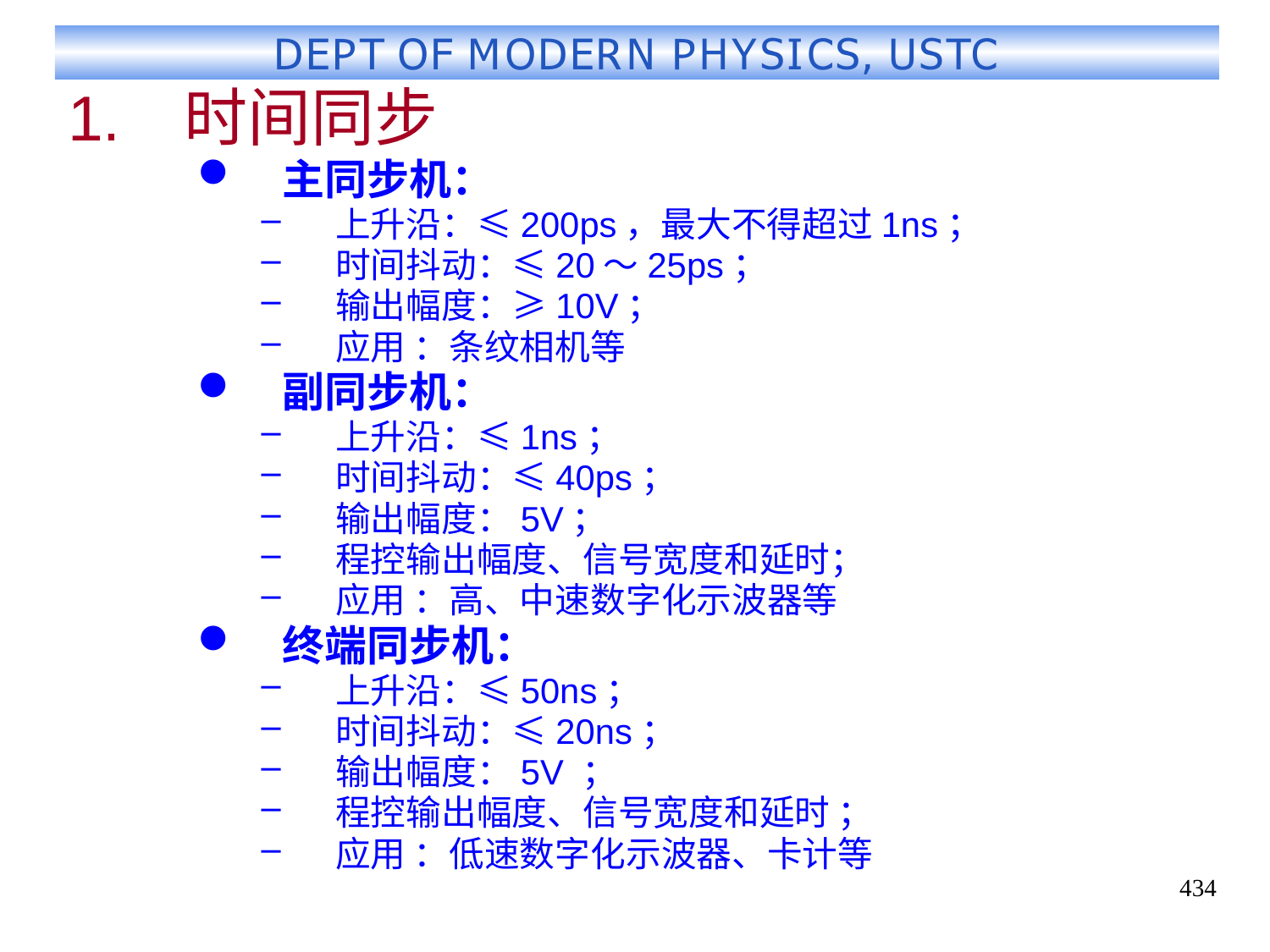

# 时间同步
主同步机：
上升沿：≤200ps，最大不得超过1ns；
时间抖动：≤20～25ps；
输出幅度：≥10V；
应用 ：条纹相机等
副同步机：
上升沿：≤1ns；
时间抖动：≤40ps；
输出幅度：5V；
程控输出幅度、信号宽度和延时；
应用 ：高、中速数字化示波器等
终端同步机：
上升沿：≤50ns；
时间抖动：≤20ns；
输出幅度：5V ；
程控输出幅度、信号宽度和延时 ；
应用 ：低速数字化示波器、卡计等
434